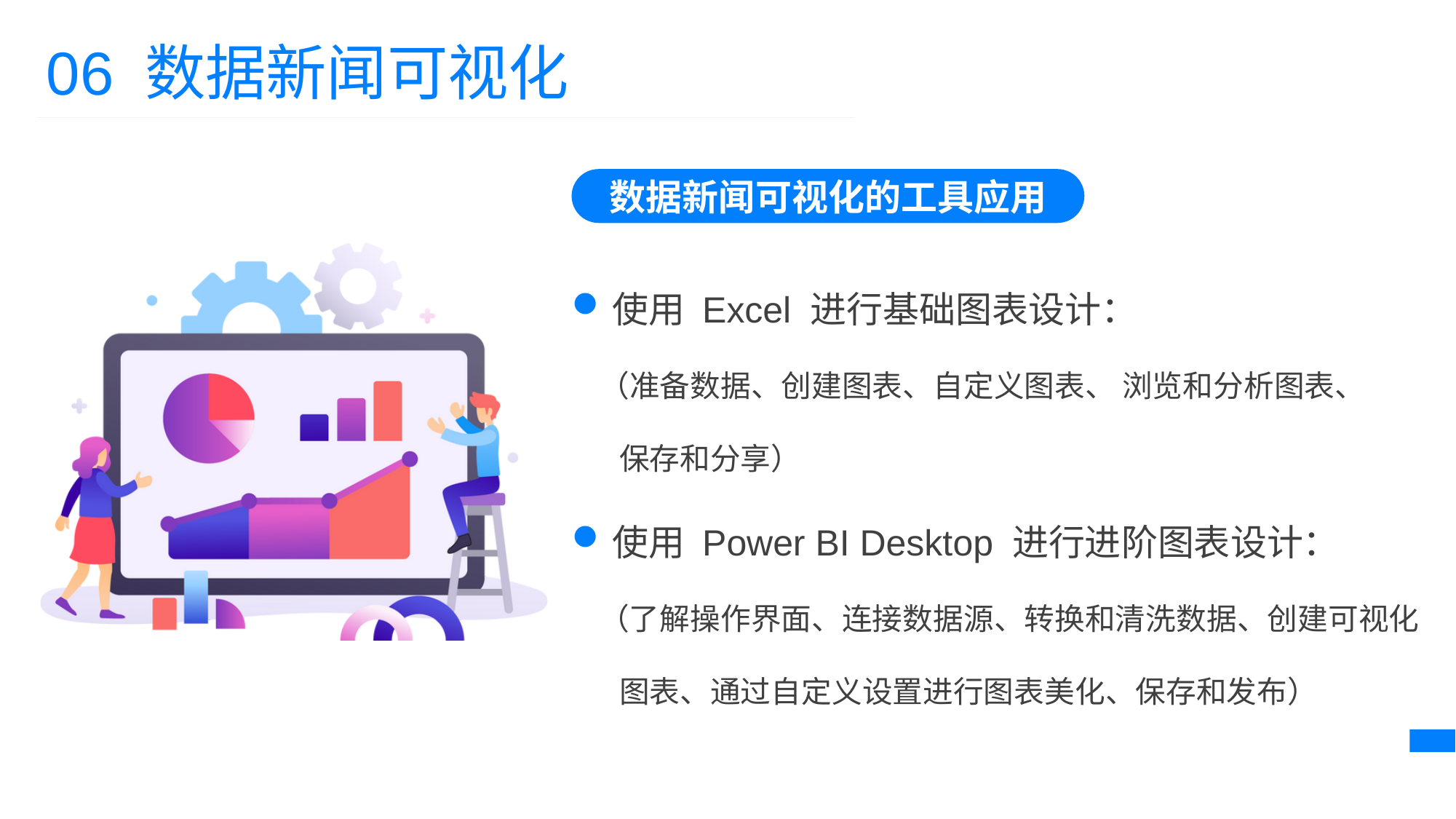

06 数据新闻可视化
数据新闻可视化的工具应用

使用 Excel 进行基础图表设计：
   （准备数据、创建图表、自定义图表、 浏览和分析图表、
      保存和分享）
使用 Power BI Desktop 进行进阶图表设计：
   （了解操作界面、连接数据源、转换和清洗数据、创建可视化
      图表、通过自定义设置进行图表美化、保存和发布）